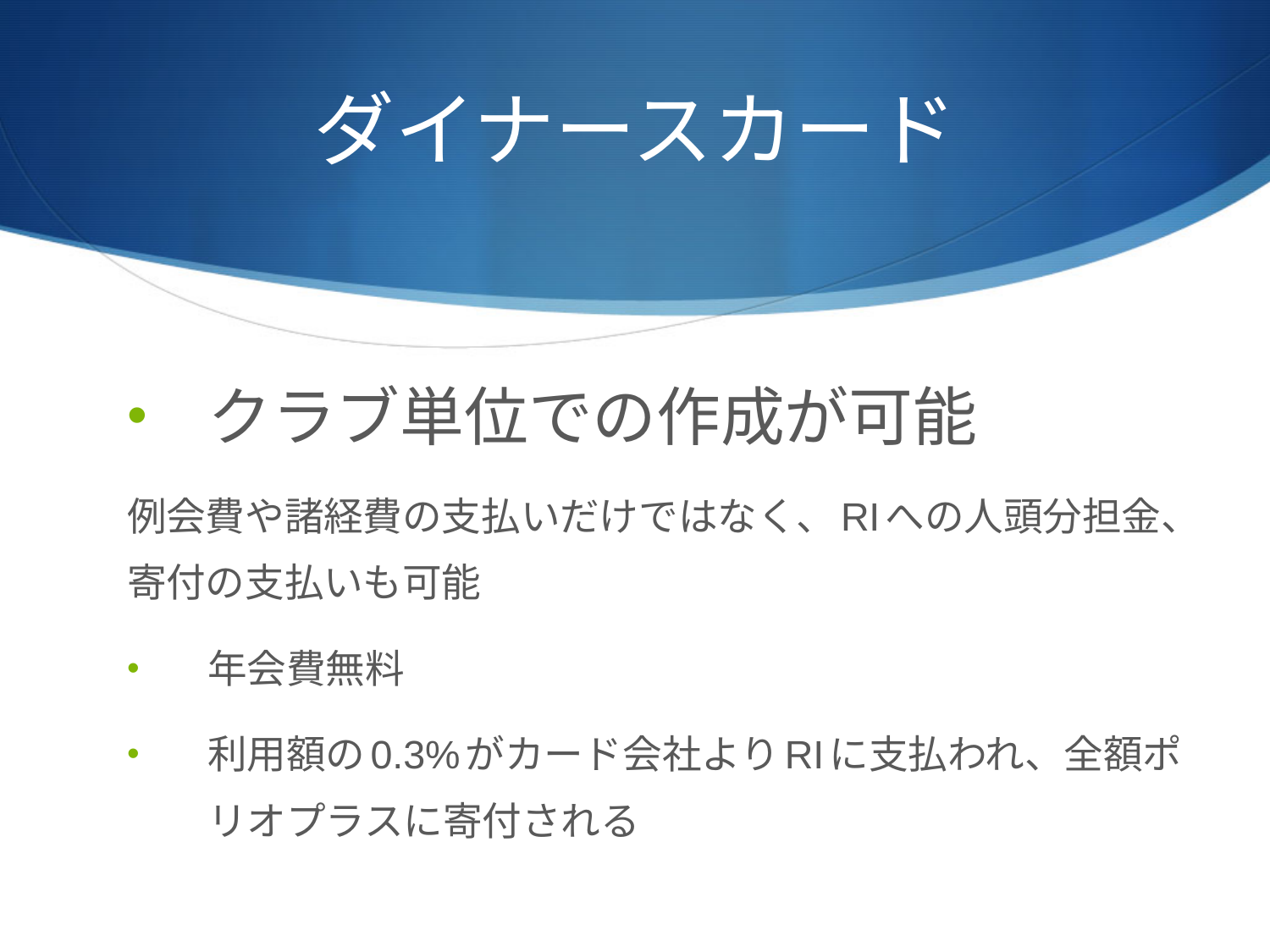

# ダイナースカード

クラブ単位での作成が可能
例会費や諸経費の支払いだけではなく、RIへの人頭分担金、寄付の支払いも可能
年会費無料
利用額の0.3%がカード会社よりRIに支払われ、全額ポリオプラスに寄付される